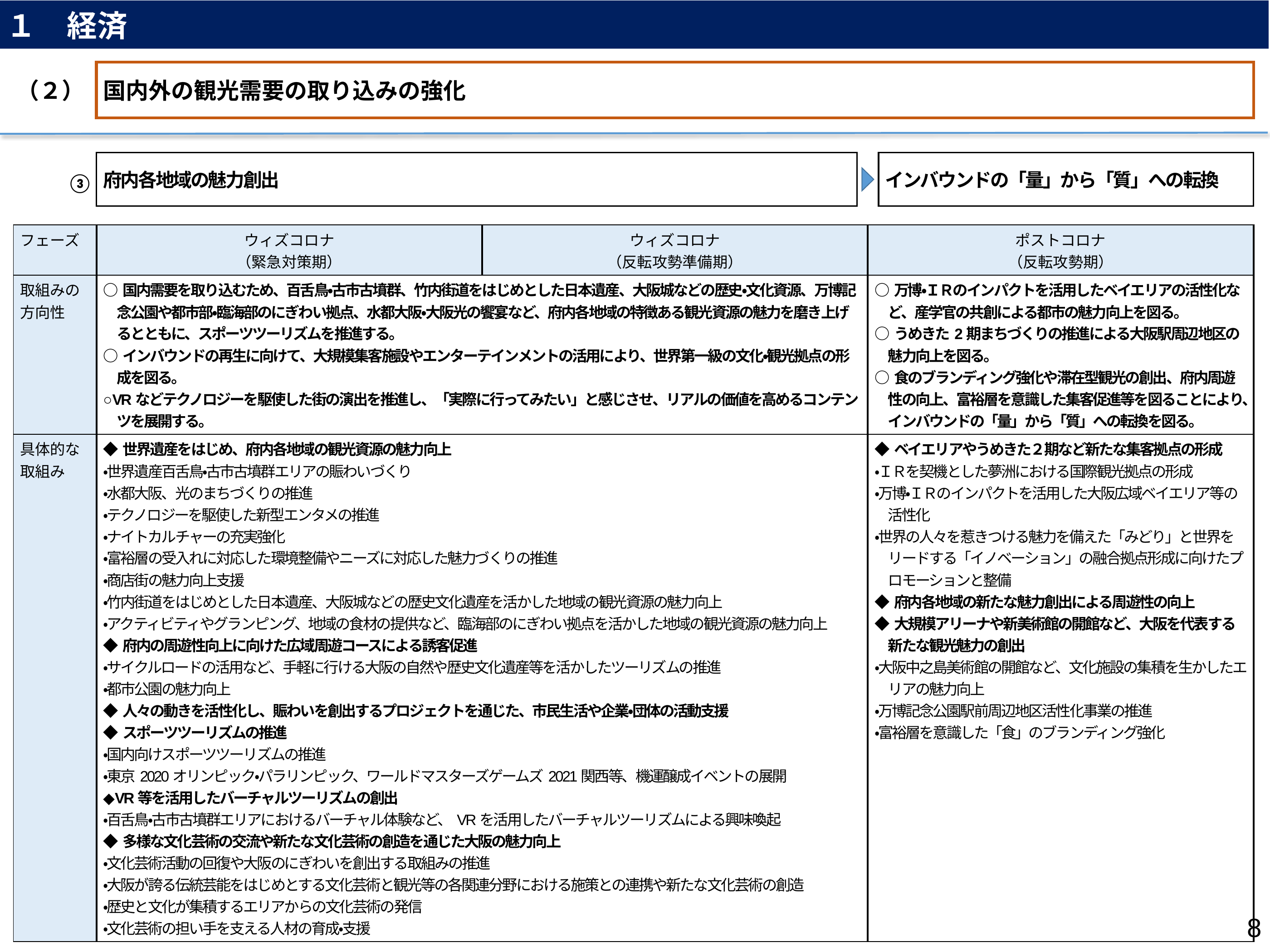

１　経済
（２）
国内外の観光需要の取り込みの強化
府内各地域の魅力創出
インバウンドの「量」から「質」への転換
③

| フェーズ | ウィズコロナ （緊急対策期） | ウィズコロナ （反転攻勢準備期） | ポストコロナ （反転攻勢期） |
| --- | --- | --- | --- |
| 取組みの 方向性 | ○国内需要を取り込むため、百舌鳥・古市古墳群、竹内街道をはじめとした日本遺産、大阪城などの歴史・文化資源、万博記念公園や都市部・臨海部のにぎわい拠点、水都大阪・大阪光の饗宴など、府内各地域の特徴ある観光資源の魅力を磨き上げるとともに、スポーツツーリズムを推進する。 ○インバウンドの再生に向けて、大規模集客施設やエンターテインメントの活用により、世界第一級の文化・観光拠点の形成を図る。 ○VRなどテクノロジーを駆使した街の演出を推進し、「実際に行ってみたい」と感じさせ、リアルの価値を高めるコンテンツを展開する。 |  | ○万博・ＩＲのインパクトを活用したベイエリアの活性化など、産学官の共創による都市の魅力向上を図る。 ○うめきた2期まちづくりの推進による大阪駅周辺地区の魅力向上を図る。 ○食のブランディング強化や滞在型観光の創出、府内周遊性の向上、富裕層を意識した集客促進等を図ることにより、インバウンドの「量」から「質」への転換を図る。 |
| 具体的な 取組み | ◆世界遺産をはじめ、府内各地域の観光資源の魅力向上 ・世界遺産百舌鳥・古市古墳群エリアの賑わいづくり ・水都大阪、光のまちづくりの推進 ・テクノロジーを駆使した新型エンタメの推進 ・ナイトカルチャーの充実強化 ・富裕層の受入れに対応した環境整備やニーズに対応した魅力づくりの推進 ・商店街の魅力向上支援 ・竹内街道をはじめとした日本遺産、大阪城などの歴史文化遺産を活かした地域の観光資源の魅力向上 ・アクティビティやグランピング、地域の食材の提供など、臨海部のにぎわい拠点を活かした地域の観光資源の魅力向上 ◆府内の周遊性向上に向けた広域周遊コースによる誘客促進 ・サイクルロードの活用など、手軽に行ける大阪の自然や歴史文化遺産等を活かしたツーリズムの推進 ・都市公園の魅力向上 ◆人々の動きを活性化し、賑わいを創出するプロジェクトを通じた、市民生活や企業・団体の活動支援 ◆スポーツツーリズムの推進 ・国内向けスポーツツーリズムの推進 ・東京2020オリンピック・パラリンピック、ワールドマスターズゲームズ2021関西等、機運醸成イベントの展開 ◆VR等を活用したバーチャルツーリズムの創出 ・百舌鳥・古市古墳群エリアにおけるバーチャル体験など、VRを活用したバーチャルツーリズムによる興味喚起 ◆多様な文化芸術の交流や新たな文化芸術の創造を通じた大阪の魅力向上 ・文化芸術活動の回復や大阪のにぎわいを創出する取組みの推進 ・大阪が誇る伝統芸能をはじめとする文化芸術と観光等の各関連分野における施策との連携や新たな文化芸術の創造 ・歴史と文化が集積するエリアからの文化芸術の発信 ・文化芸術の担い手を支える人材の育成・支援 |  | ◆ベイエリアやうめきた２期など新たな集客拠点の形成 ・ＩＲを契機とした夢洲における国際観光拠点の形成 ・万博・ＩＲのインパクトを活用した大阪広域ベイエリア等の活性化 ・世界の人々を惹きつける魅力を備えた「みどり」と世界をリードする「イノベーション」の融合拠点形成に向けたプロモーションと整備 ◆府内各地域の新たな魅力創出による周遊性の向上 ◆大規模アリーナや新美術館の開館など、大阪を代表する新たな観光魅力の創出 ・大阪中之島美術館の開館など、文化施設の集積を生かしたエリアの魅力向上 ・万博記念公園駅前周辺地区活性化事業の推進 ・富裕層を意識した「食」のブランディング強化 |
8